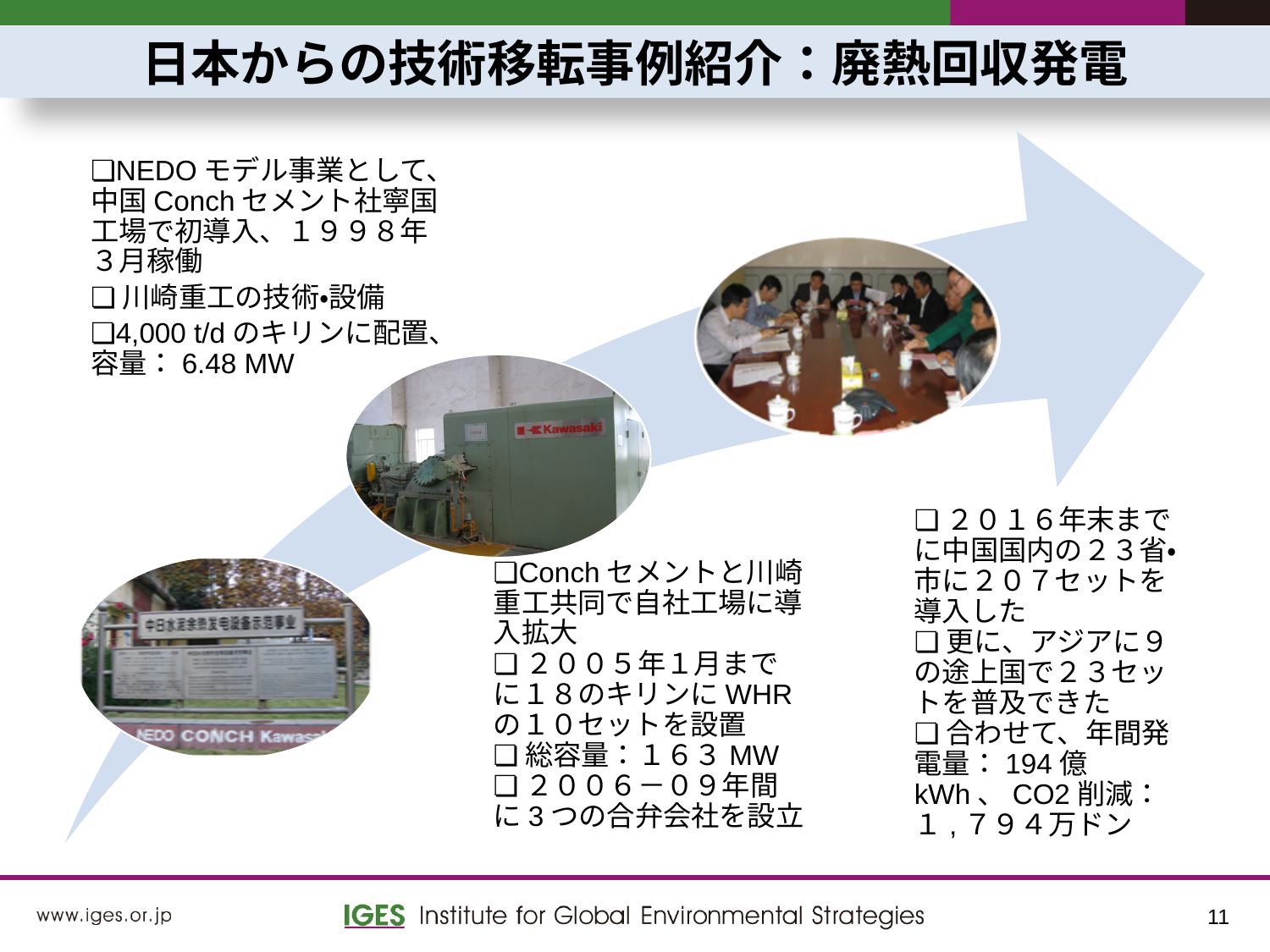

日本からの技術移転事例紹介：廃熱回収発電
❏NEDOモデル事業として、中国Conchセメント社寧国工場で初導入、１９９８年３月稼働
❏川崎重工の技術・設備
❏4,000 t/dのキリンに配置、容量：6.48 MW
❏Conchセメントと川崎重工共同で自社工場に導入拡大
❏２００５年１月までに１８のキリンにWHRの１０セットを設置
❏総容量：１６３MW
❏２００６－０９年間に3つの合弁会社を設立
❏２０１６年末までに中国国内の２３省・市に２０７セットを導入した
❏更に、アジアに９の途上国で２３セットを普及できた
❏合わせて、年間発電量：194億kWh、CO2削減：１,７９４万ドン